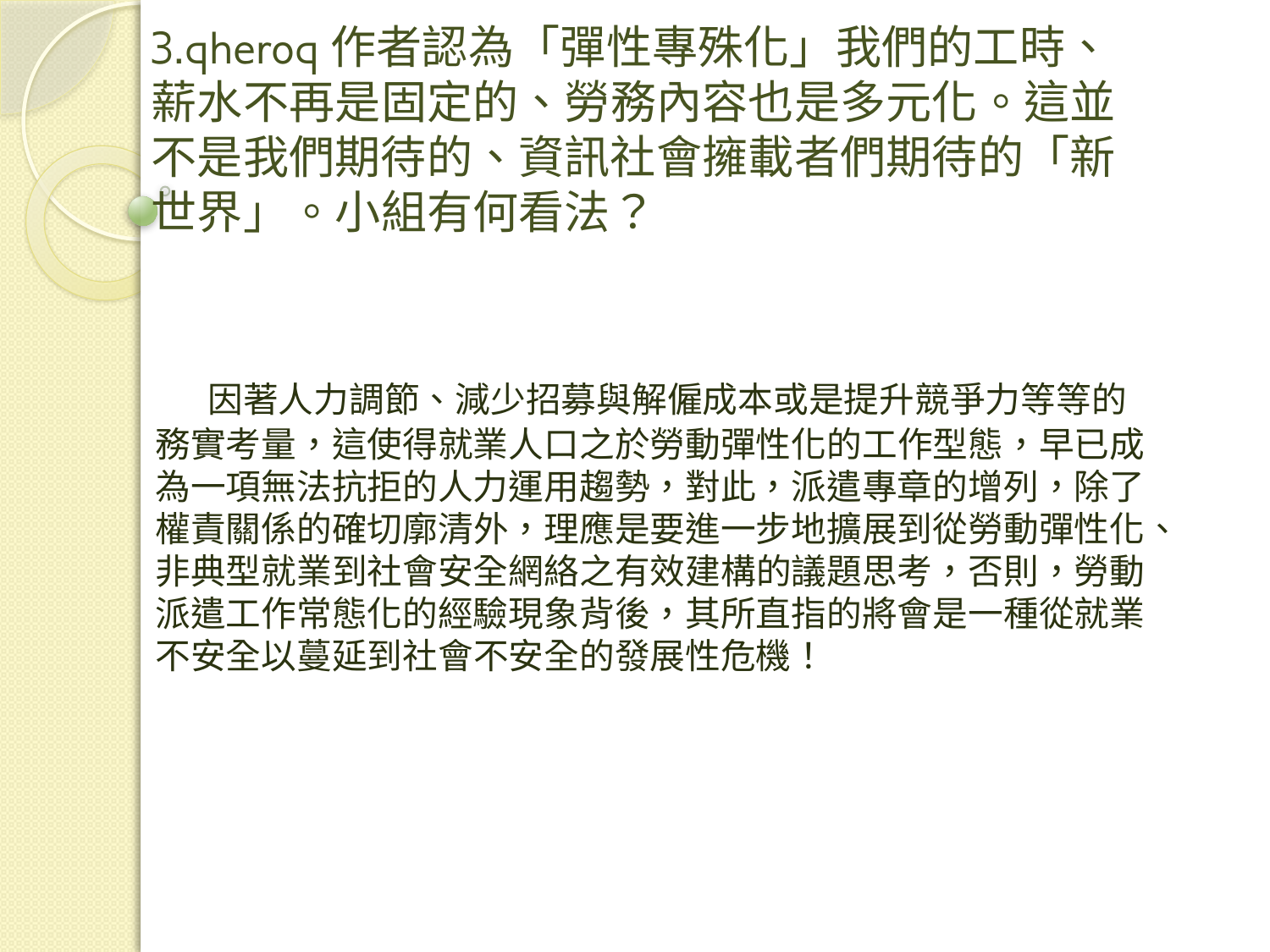

# 3.qheroq作者認為「彈性專殊化」我們的工時、薪水不再是固定的、勞務內容也是多元化。這並不是我們期待的、資訊社會擁載者們期待的「新世界」。小組有何看法？
    因著人力調節、減少招募與解僱成本或是提升競爭力等等的務實考量，這使得就業人口之於勞動彈性化的工作型態，早已成為一項無法抗拒的人力運用趨勢，對此，派遣專章的增列，除了權責關係的確切廓清外，理應是要進一步地擴展到從勞動彈性化、非典型就業到社會安全網絡之有效建構的議題思考，否則，勞動派遣工作常態化的經驗現象背後，其所直指的將會是一種從就業不安全以蔓延到社會不安全的發展性危機！